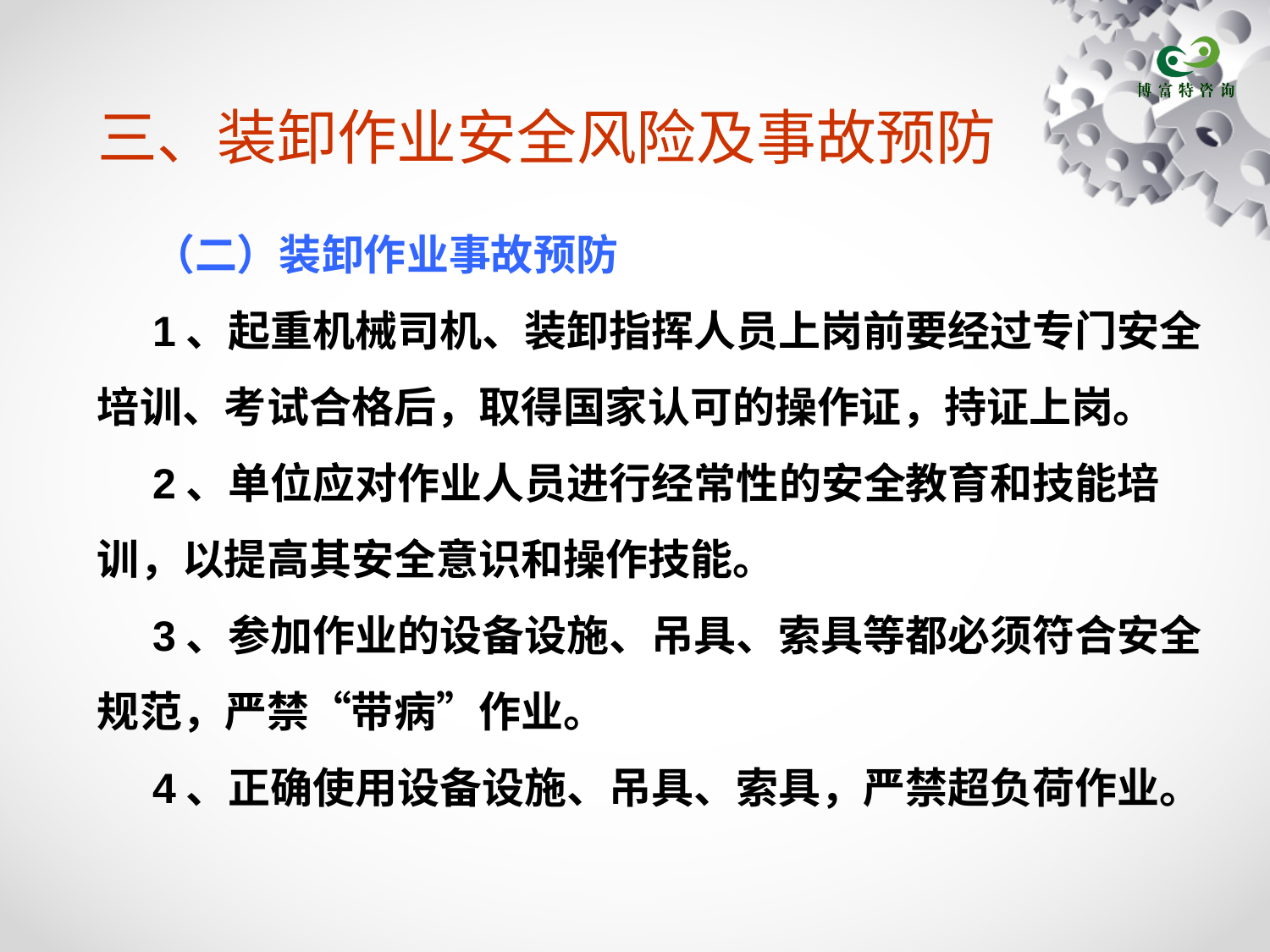

# 三、装卸作业安全风险及事故预防
（二）装卸作业事故预防
1、起重机械司机、装卸指挥人员上岗前要经过专门安全培训、考试合格后，取得国家认可的操作证，持证上岗。
2、单位应对作业人员进行经常性的安全教育和技能培训，以提高其安全意识和操作技能。
3、参加作业的设备设施、吊具、索具等都必须符合安全规范，严禁“带病”作业。
4、正确使用设备设施、吊具、索具，严禁超负荷作业。